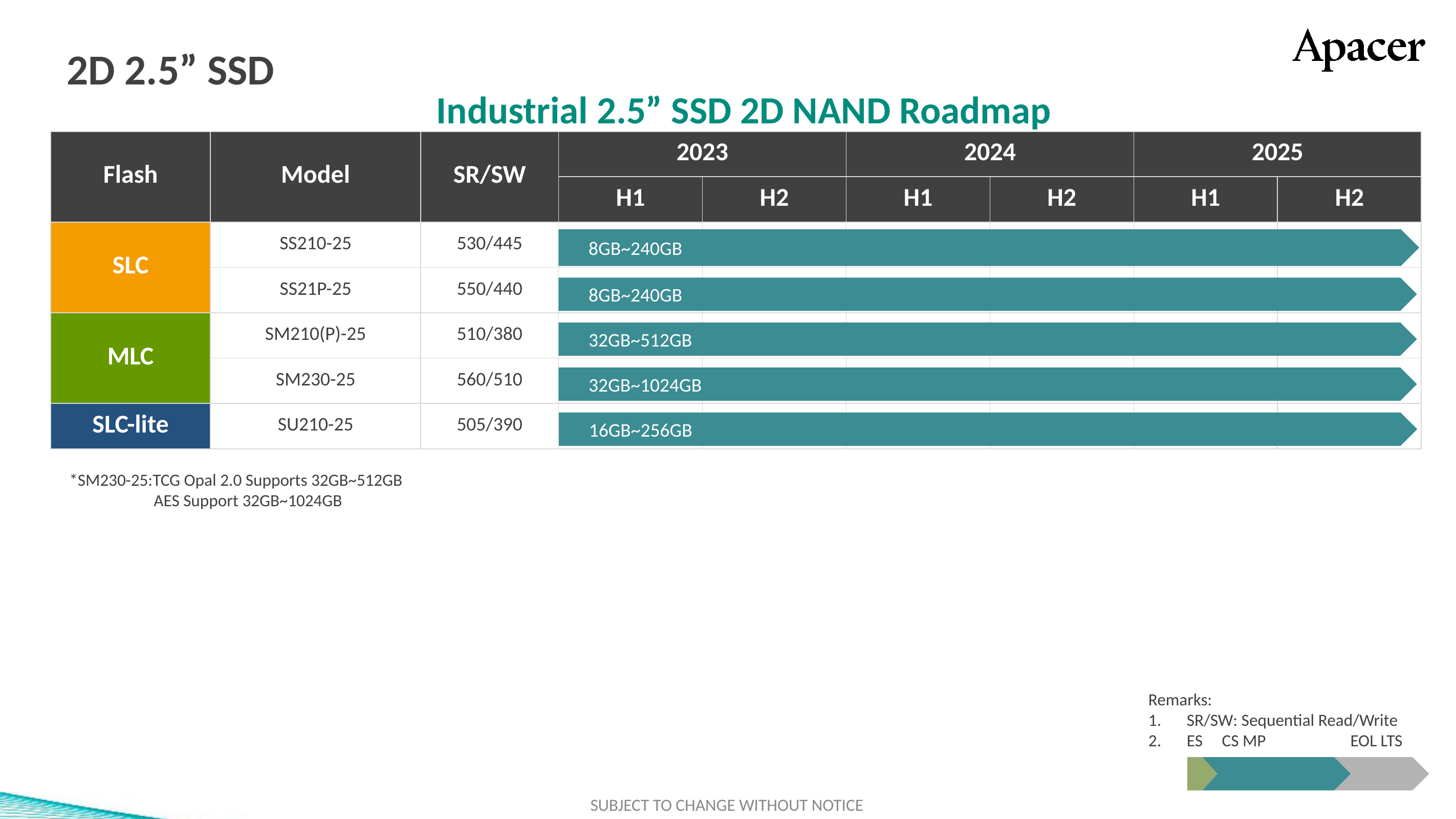

# 2D 2.5” SSD
Industrial 2.5” SSD 2D NAND Roadmap
| Flash | Model | SR/SW | 2023 |  | 2024 |  | 2025 |  |
| --- | --- | --- | --- | --- | --- | --- | --- | --- |
|  |  |  | H1 | H2 | H1 | H2 | H1 | H2 |
| SLC | SS210-25 | 530/445 |  |  |  |  |  |  |
|  | SS21P-25 | 550/440 |  |  |  |  |  |  |
| MLC | SM210(P)-25 | 510/380 |  |  |  |  |  |  |
|  | SM230-25 | 560/510 |  |  |  |  |  |  |
| SLC-lite | SU210-25 | 505/390 |  |  |  |  |  |  |
標準色
附屬
配色
3D TLC
2D MLC
SLC-lite
SLC
類工

SLC-liteX

8GB~240GB
8GB~240GB
32GB~512GB
32GB~1024GB
16GB~256GB
*SM230-25:TCG Opal 2.0 Supports 32GB~512GB
                      AES Support 32GB~1024GB
Remarks:
SR/SW: Sequential Read/Write
ES     CS MP                      EOL LTS